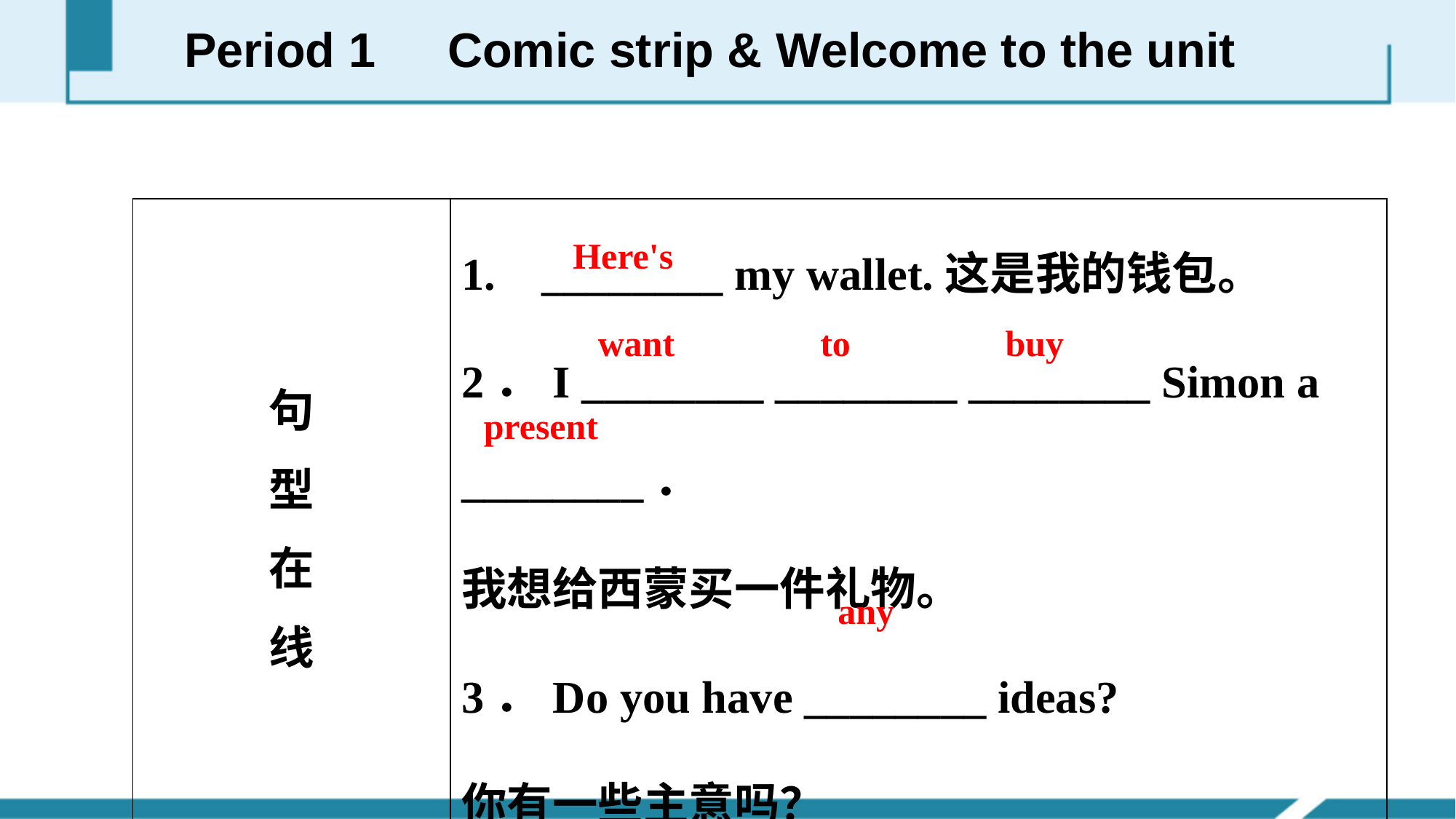

Period 1　Comic strip & Welcome to the unit
| 句 型 在 线 | 1. \_\_\_\_\_\_\_\_ my wallet.这是我的钱包。 2．I \_\_\_\_\_\_\_\_ \_\_\_\_\_\_\_\_ \_\_\_\_\_\_\_\_ Simon a \_\_\_\_\_\_\_\_． 我想给西蒙买一件礼物。 3．Do you have \_\_\_\_\_\_\_\_ ideas? 你有一些主意吗？ |
| --- | --- |
Here's
want                to                 buy

present
any